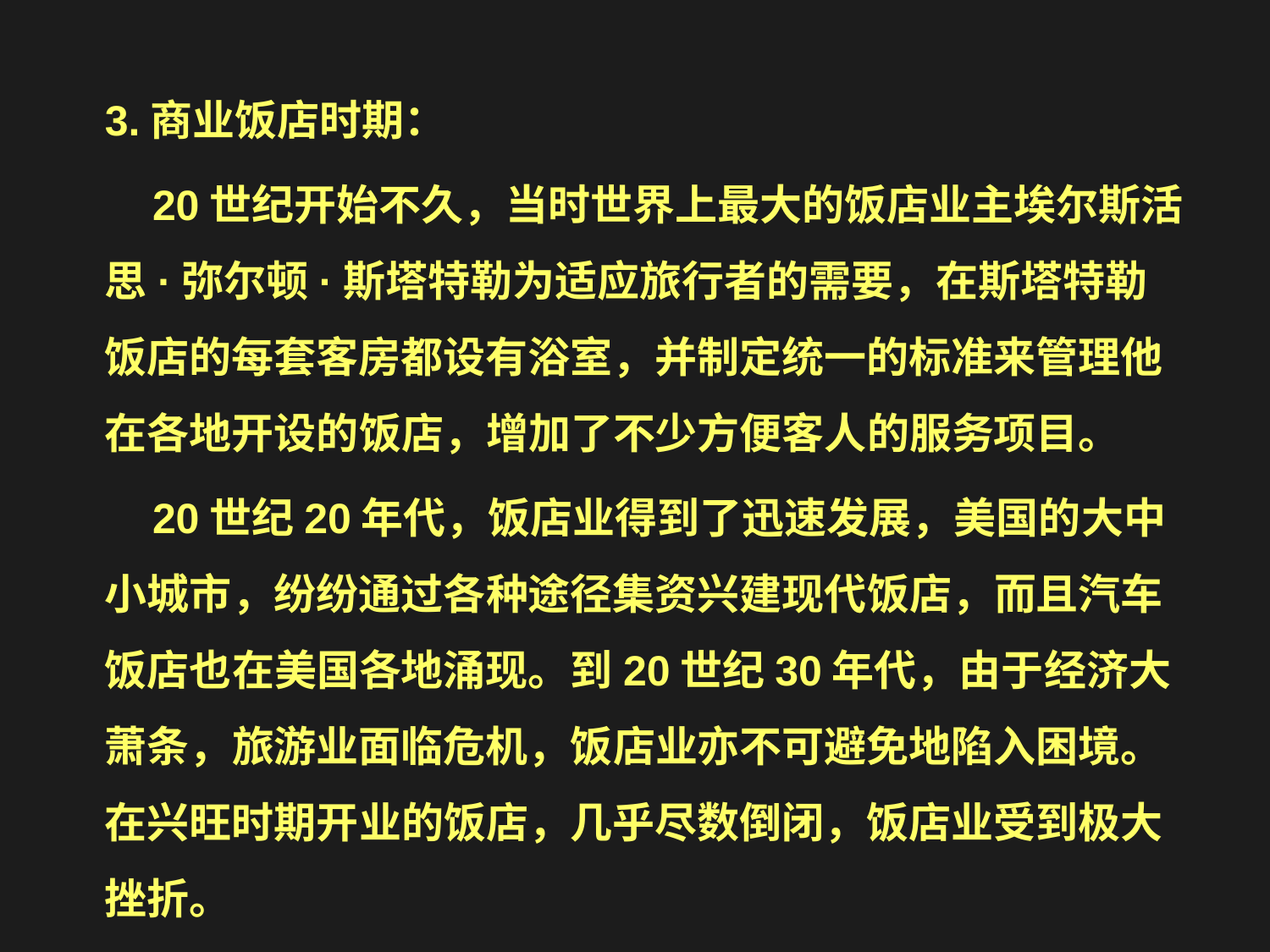

3.商业饭店时期：
    20世纪开始不久，当时世界上最大的饭店业主埃尔斯活思·弥尔顿·斯塔特勒为适应旅行者的需要，在斯塔特勒饭店的每套客房都设有浴室，并制定统一的标准来管理他在各地开设的饭店，增加了不少方便客人的服务项目。
    20世纪20年代，饭店业得到了迅速发展，美国的大中小城市，纷纷通过各种途径集资兴建现代饭店，而且汽车饭店也在美国各地涌现。到20世纪30年代，由于经济大萧条，旅游业面临危机，饭店业亦不可避免地陷入困境。在兴旺时期开业的饭店，几乎尽数倒闭，饭店业受到极大挫折。